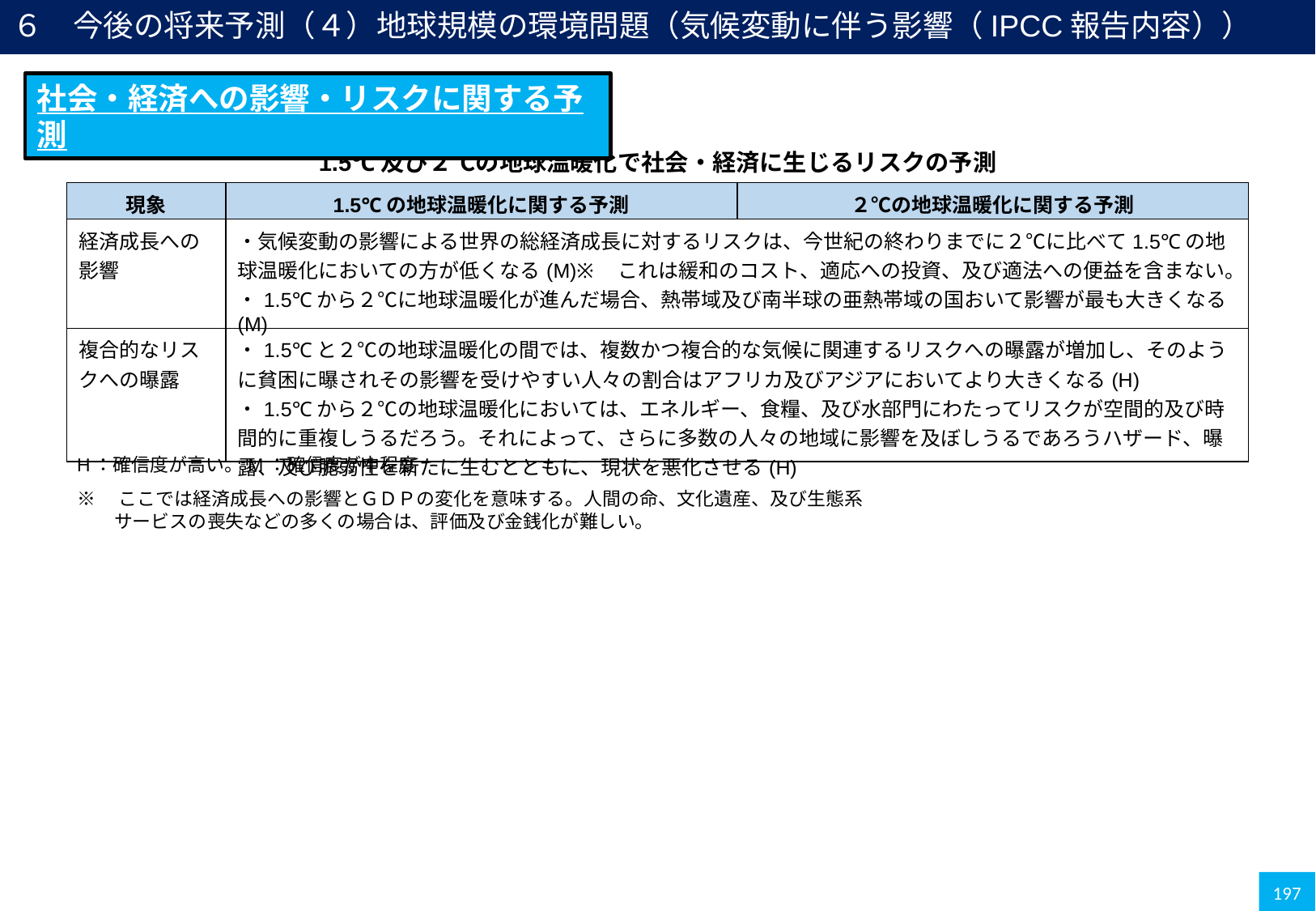

６　今後の将来予測（４）地球規模の環境問題（気候変動に伴う影響（IPCC報告内容））
社会・経済への影響・リスクに関する予測
1.5℃及び２℃の地球温暖化で社会・経済に生じるリスクの予測
| 現象 | 1.5℃の地球温暖化に関する予測 | ２℃の地球温暖化に関する予測 |
| --- | --- | --- |
| 経済成長への 影響 | ・気候変動の影響による世界の総経済成長に対するリスクは、今世紀の終わりまでに２℃に比べて1.5℃の地球温暖化においての方が低くなる(M)※　これは緩和のコスト、適応への投資、及び適法への便益を含まない。 ・1.5℃から２℃に地球温暖化が進んだ場合、熱帯域及び南半球の亜熱帯域の国おいて影響が最も大きくなる(M) |  |
| 複合的なリスクへの曝露 | ・1.5℃と２℃の地球温暖化の間では、複数かつ複合的な気候に関連するリスクへの曝露が増加し、そのように貧困に曝されその影響を受けやすい人々の割合はアフリカ及びアジアにおいてより大きくなる(H) ・1.5℃から２℃の地球温暖化においては、エネルギー、食糧、及び水部門にわたってリスクが空間的及び時間的に重複しうるだろう。それによって、さらに多数の人々の地域に影響を及ぼしうるであろうハザード、曝露、及び脆弱性を新たに生むとともに、現状を悪化させる(H) |  |
H：確信度が高い。M：確信度が中程度
※　ここでは経済成長への影響とＧＤＰの変化を意味する。人間の命、文化遺産、及び生態系
　　サービスの喪失などの多くの場合は、評価及び金銭化が難しい。
197